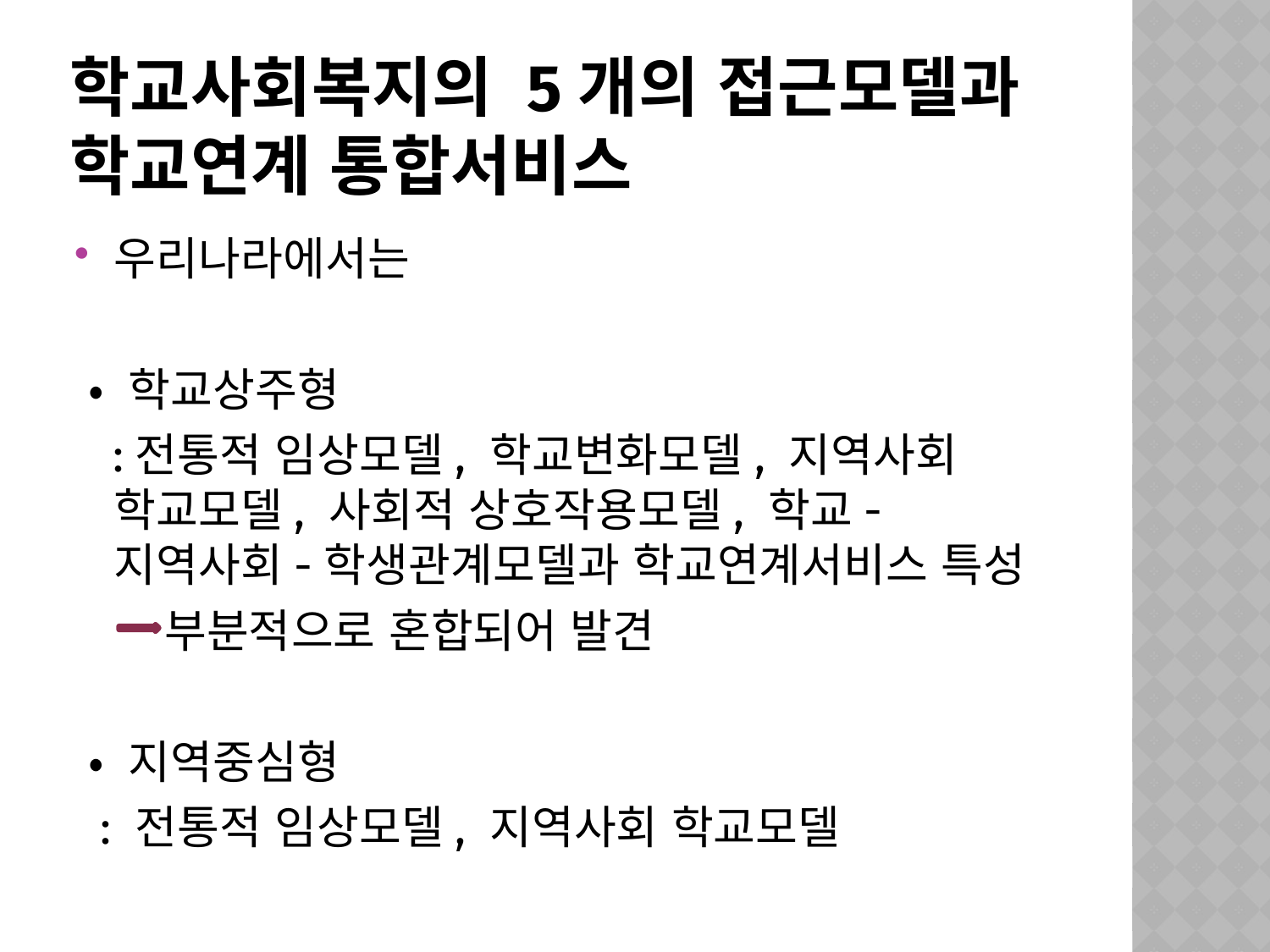

# 학교사회복지의 5개의 접근모델과 학교연계 통합서비스
우리나라에서는

 • 학교상주형
   :전통적 임상모델, 학교변화모델, 지역사회 학교모델, 사회적 상호작용모델, 학교-지역사회-학생관계모델과 학교연계서비스 특성
      부분적으로 혼합되어 발견

 • 지역중심형
  : 전통적 임상모델, 지역사회 학교모델